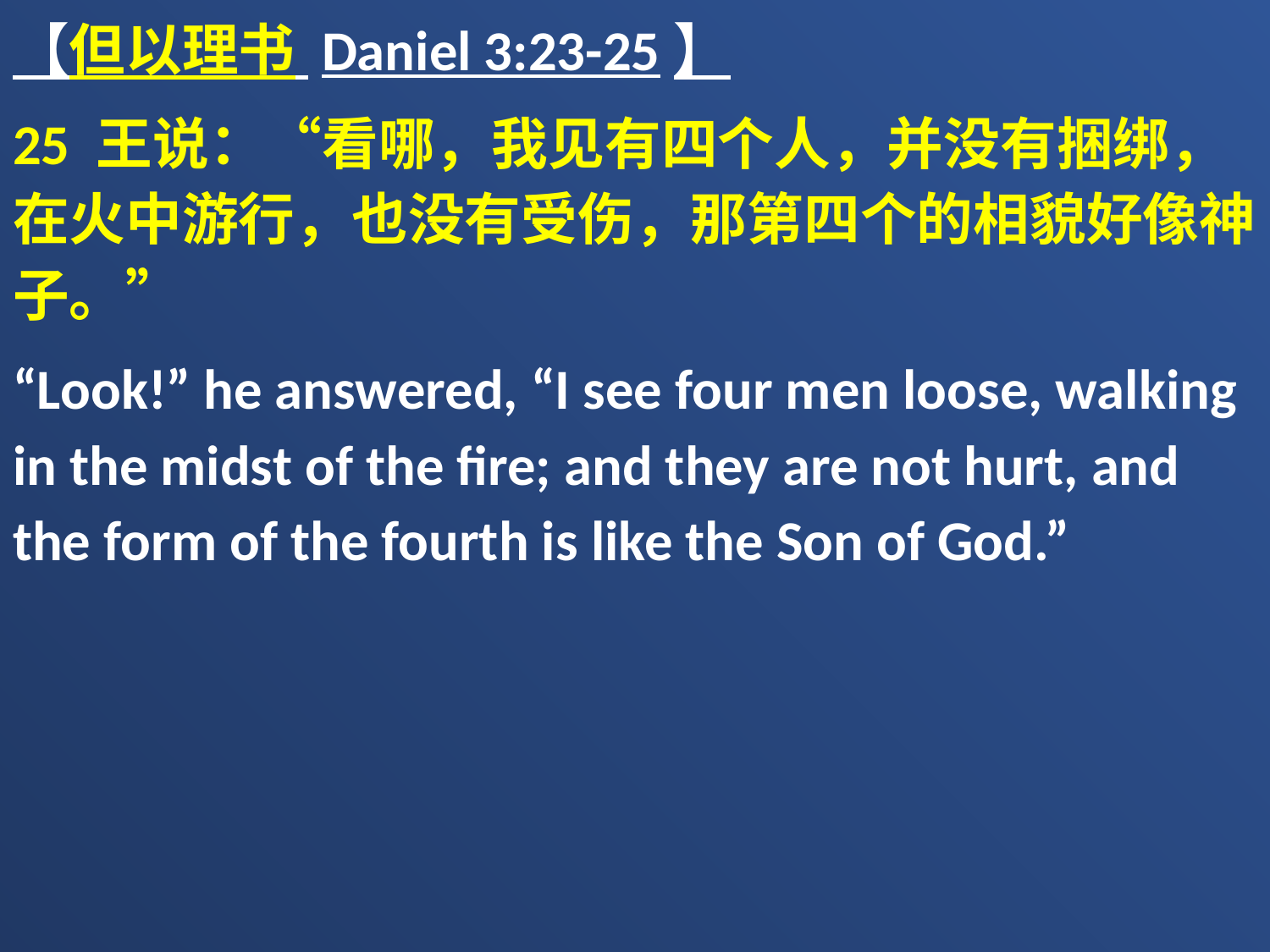

【但以理书 Daniel 3:23-25】
25 王说：“看哪，我见有四个人，并没有捆绑，在火中游行，也没有受伤，那第四个的相貌好像神子。”
“Look!” he answered, “I see four men loose, walking in the midst of the fire; and they are not hurt, and the form of the fourth is like the Son of God.”